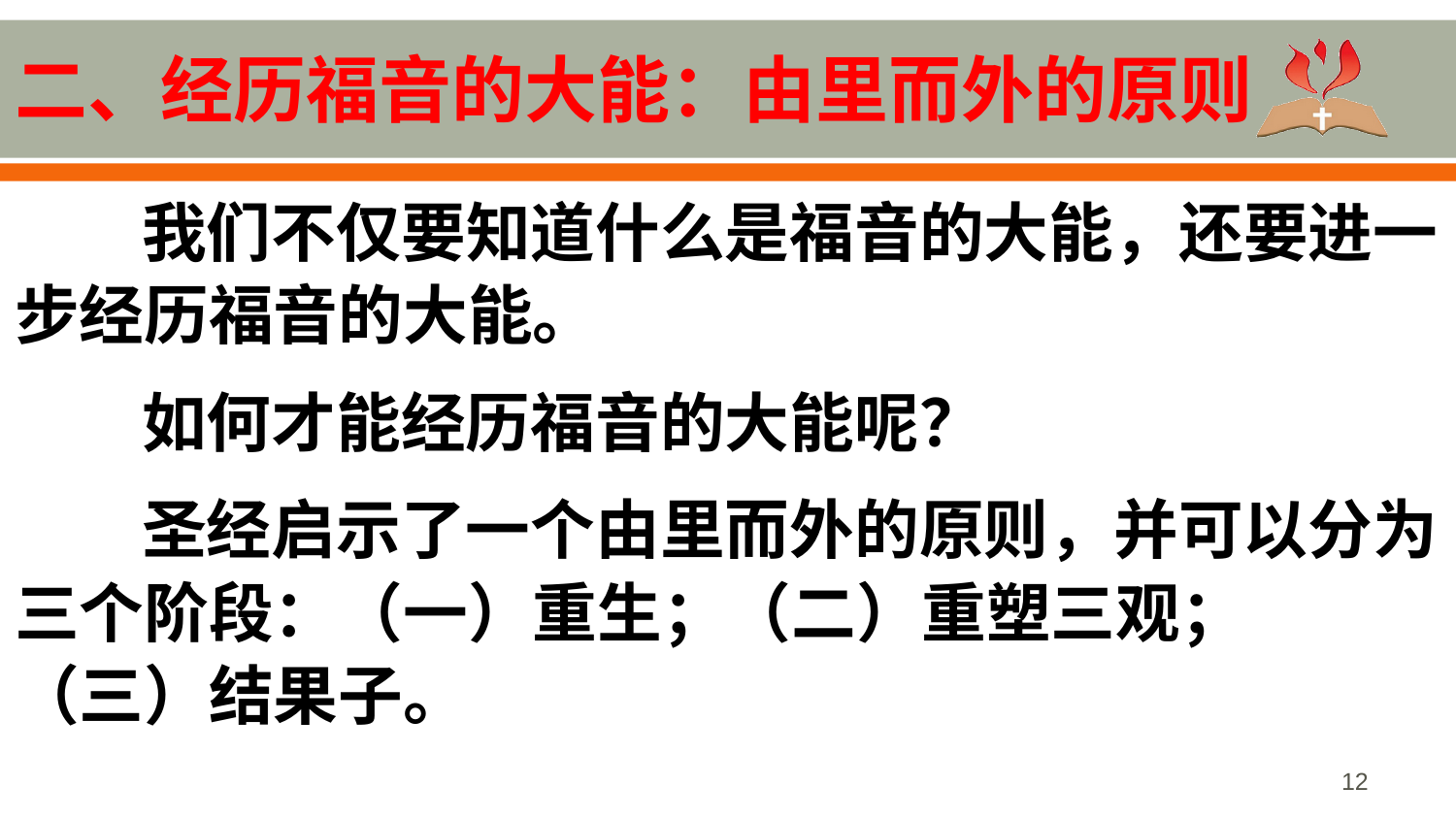

# 二、经历福音的大能：由里而外的原则
我们不仅要知道什么是福音的大能，还要进一步经历福音的大能。
如何才能经历福音的大能呢？
圣经启示了一个由里而外的原则，并可以分为三个阶段：（一）重生；（二）重塑三观；（三）结果子。

12